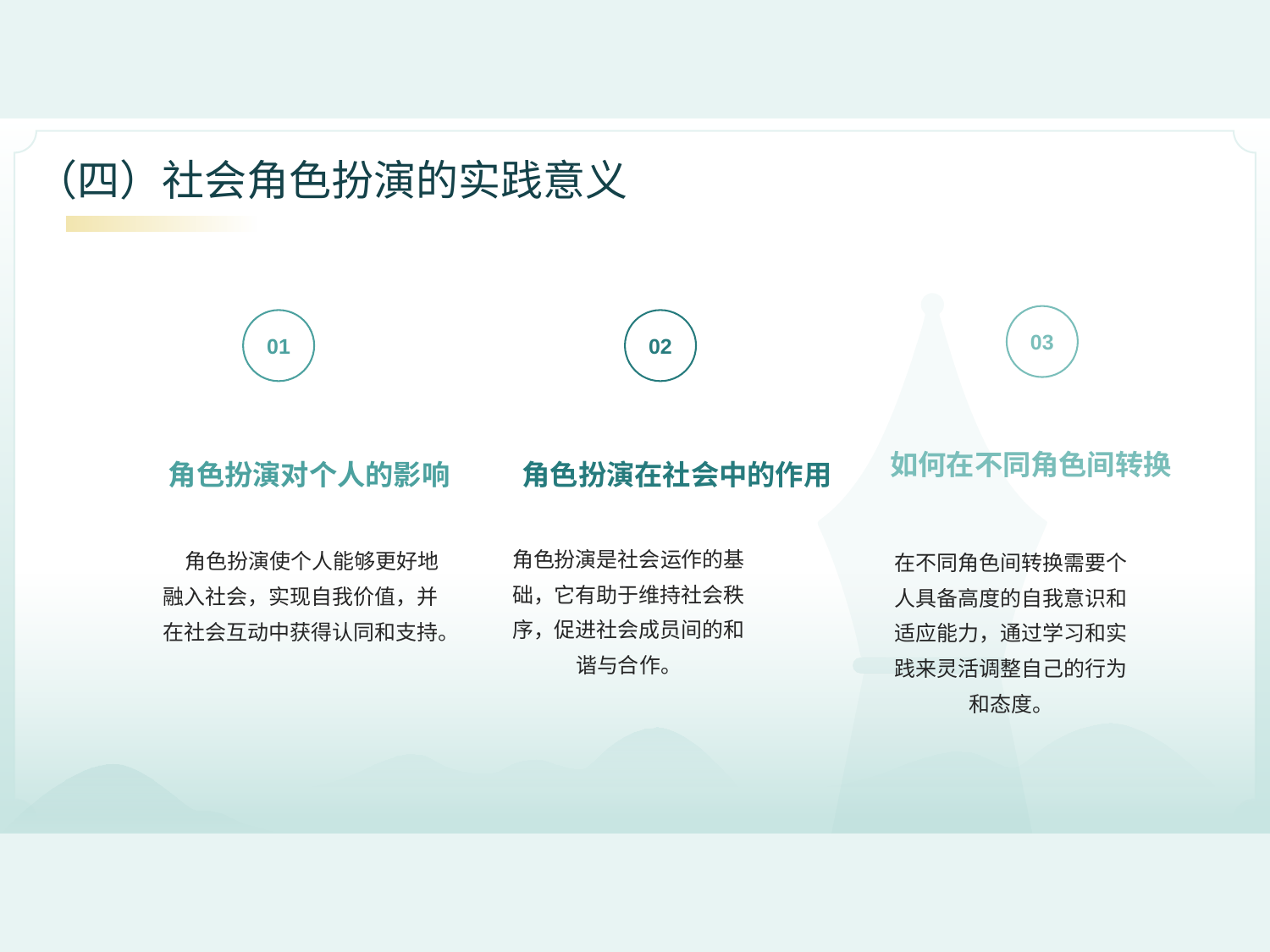

（四）社会角色扮演的实践意义
03
02
01
如何在不同角色间转换
角色扮演对个人的影响
角色扮演在社会中的作用
角色扮演是社会运作的基础，它有助于维持社会秩序，促进社会成员间的和谐与合作。
    角色扮演使个人能够更好地融入社会，实现自我价值，并在社会互动中获得认同和支持。
在不同角色间转换需要个人具备高度的自我意识和适应能力，通过学习和实践来灵活调整自己的行为和态度。